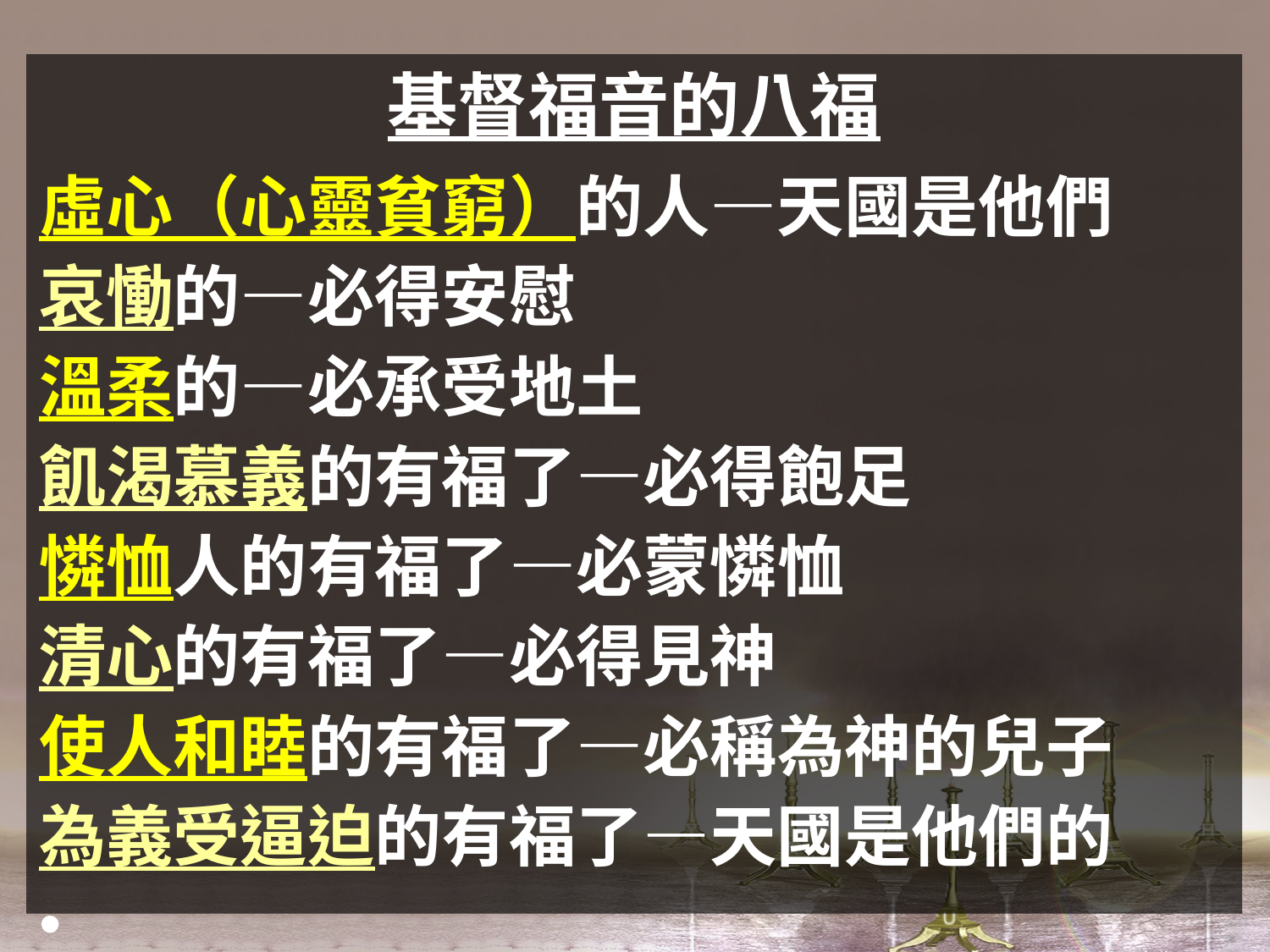

基督福音的八福
虛心（心靈貧窮）的人—天國是他們
哀慟的—必得安慰
溫柔的—必承受地土
飢渴慕義的有福了—必得飽足
憐恤人的有福了—必蒙憐恤
清心的有福了—必得見神
使人和睦的有福了—必稱為神的兒子
為義受逼迫的有福了—天國是他們的